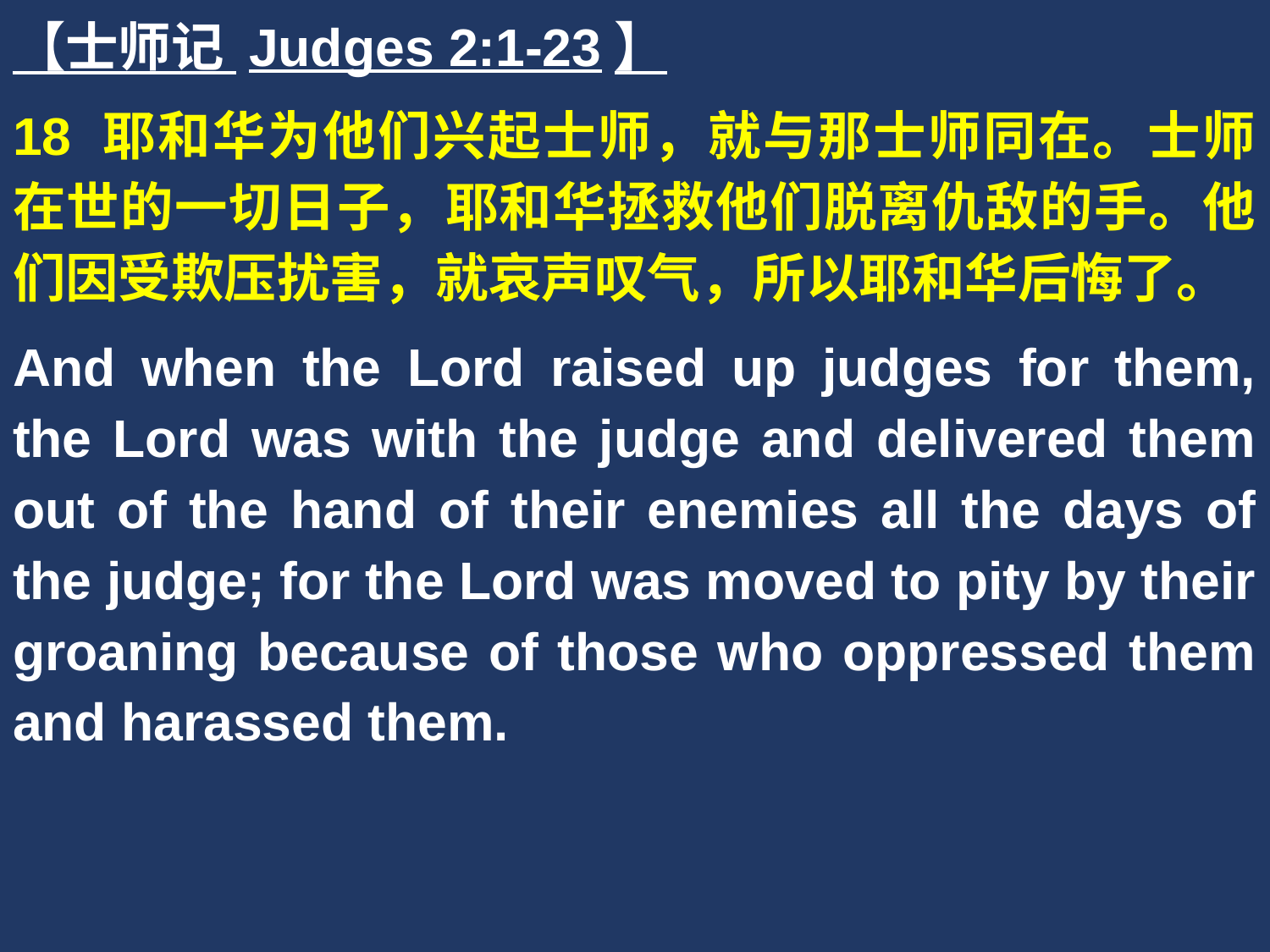

【士师记 Judges 2:1-23】
18 耶和华为他们兴起士师，就与那士师同在。士师在世的一切日子，耶和华拯救他们脱离仇敌的手。他们因受欺压扰害，就哀声叹气，所以耶和华后悔了。
And when the Lord raised up judges for them, the Lord was with the judge and delivered them out of the hand of their enemies all the days of the judge; for the Lord was moved to pity by their groaning because of those who oppressed them and harassed them.